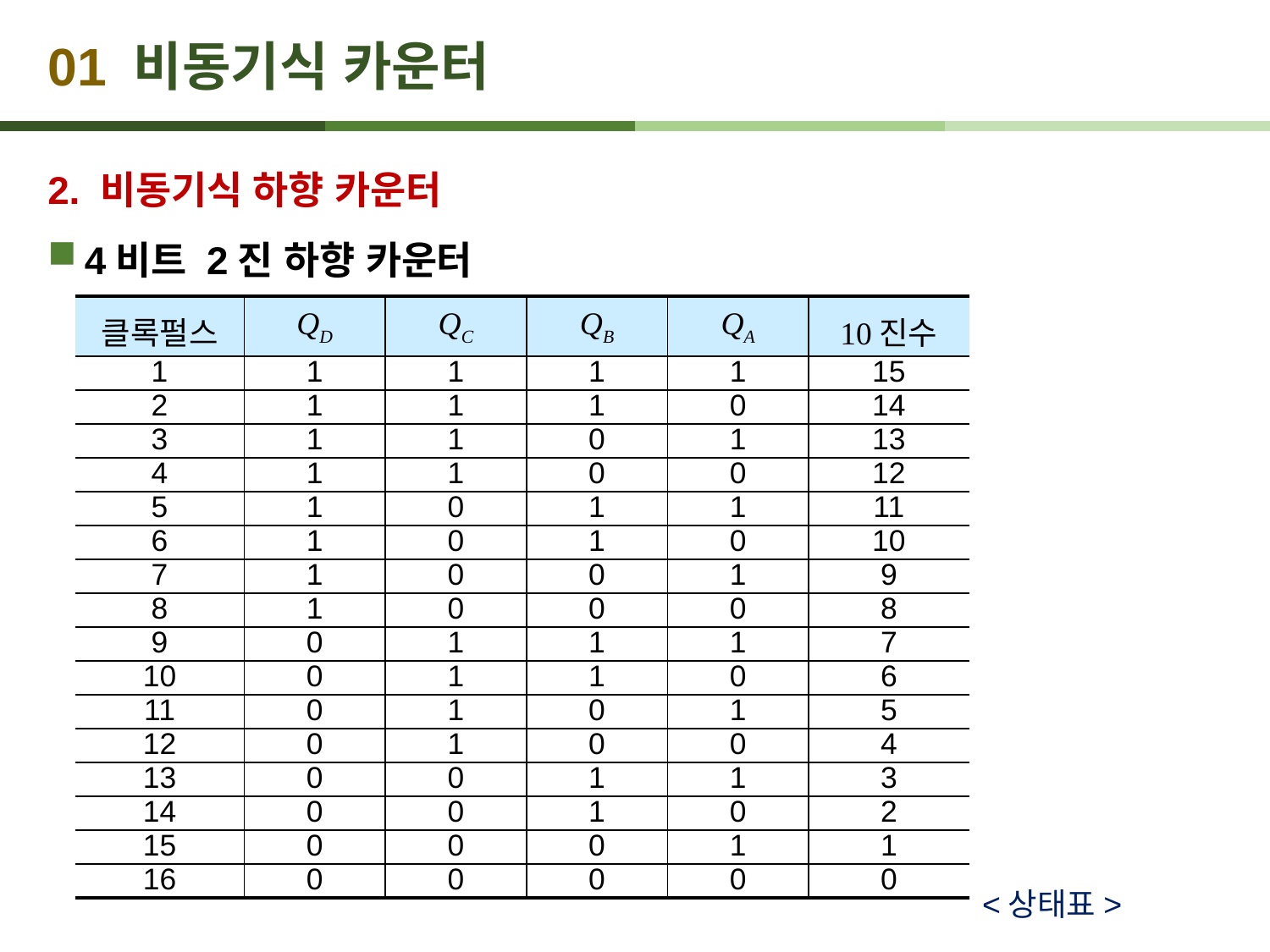

# 01 비동기식 카운터
2. 비동기식 하향 카운터
4비트 2진 하향 카운터

| 클록펄스 | QD | QC | QB | QA | 10진수 |
| --- | --- | --- | --- | --- | --- |
| 1 | 1 | 1 | 1 | 1 | 15 |
| 2 | 1 | 1 | 1 | 0 | 14 |
| 3 | 1 | 1 | 0 | 1 | 13 |
| 4 | 1 | 1 | 0 | 0 | 12 |
| 5 | 1 | 0 | 1 | 1 | 11 |
| 6 | 1 | 0 | 1 | 0 | 10 |
| 7 | 1 | 0 | 0 | 1 | 9 |
| 8 | 1 | 0 | 0 | 0 | 8 |
| 9 | 0 | 1 | 1 | 1 | 7 |
| 10 | 0 | 1 | 1 | 0 | 6 |
| 11 | 0 | 1 | 0 | 1 | 5 |
| 12 | 0 | 1 | 0 | 0 | 4 |
| 13 | 0 | 0 | 1 | 1 | 3 |
| 14 | 0 | 0 | 1 | 0 | 2 |
| 15 | 0 | 0 | 0 | 1 | 1 |
| 16 | 0 | 0 | 0 | 0 | 0 |
<상태표>